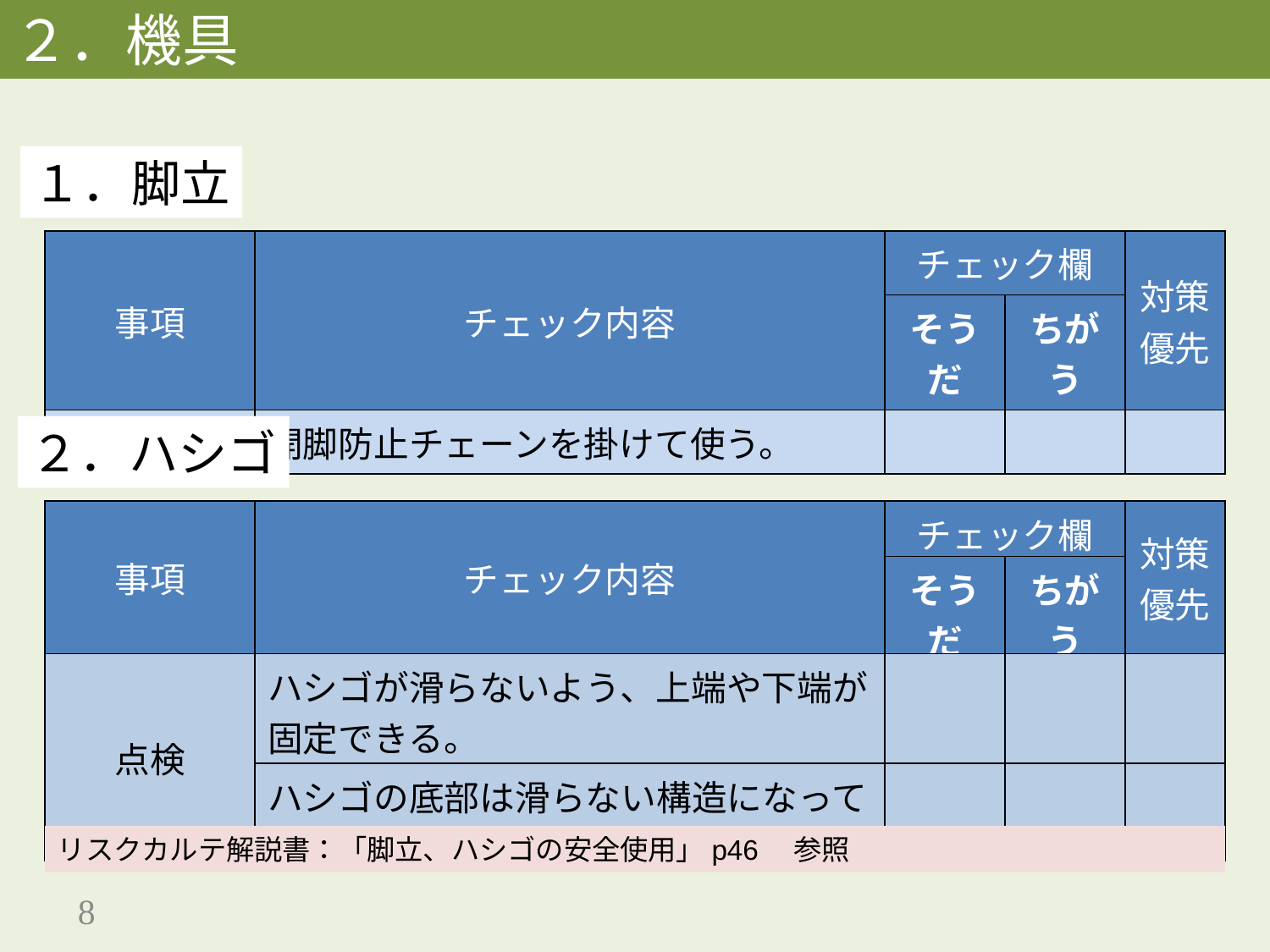

２．機具
１．脚立
| 事項 | チェック内容 | チェック欄 |  | 対策 優先 |
| --- | --- | --- | --- | --- |
|  |  | そうだ | ちがう |  |
| 使用方法 | 開脚防止チェーンを掛けて使う。 |  |  |  |
２．ハシゴ
| 事項 | チェック内容 | チェック欄 |  | 対策 優先 |
| --- | --- | --- | --- | --- |
|  |  | そうだ | ちがう |  |
| 点検 | ハシゴが滑らないよう、上端や下端が固定できる。 |  |  |  |
|  | ハシゴの底部は滑らない構造になっている。 |  |  |  |
リスクカルテ解説書：「脚立、ハシゴの安全使用」p46　参照
8